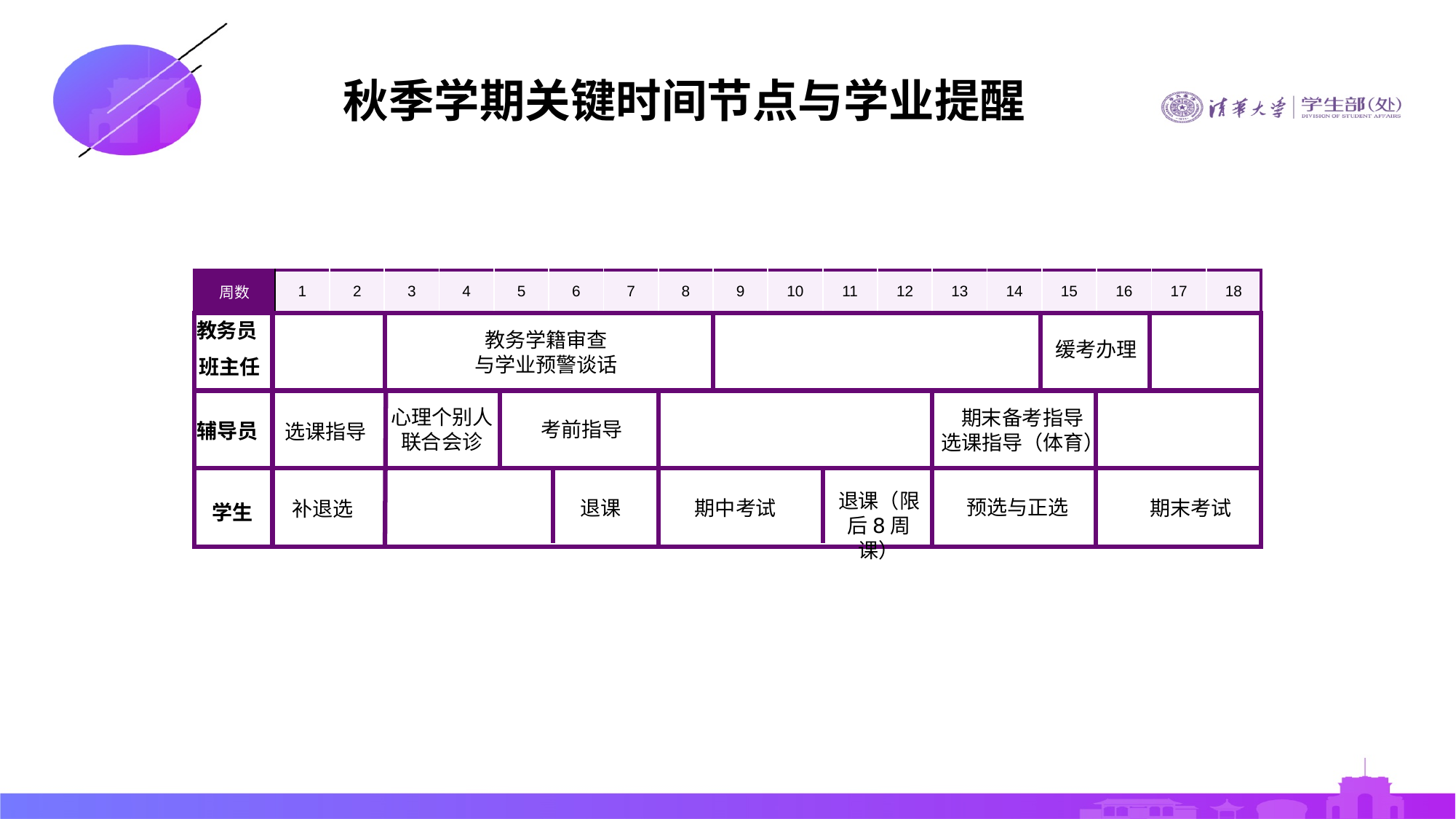

秋季学期关键时间节点与学业提醒

| 周数 | 1 | 2 | 3 | 4 | 5 | 6 | 7 | 8 | 9 | 10 | 11 | 12 | 13 | 14 | 15 | 16 | 17 | 18 |
| --- | --- | --- | --- | --- | --- | --- | --- | --- | --- | --- | --- | --- | --- | --- | --- | --- | --- | --- |
教务员
班主任

教务学籍审查
与学业预警谈话
缓考办理
心理个别人
联合会诊
期末备考指导
选课指导（体育）
考前指导
辅导员
选课指导
退课（限后8周课）
预选与正选
退课
期中考试
期末考试
补退选
学生